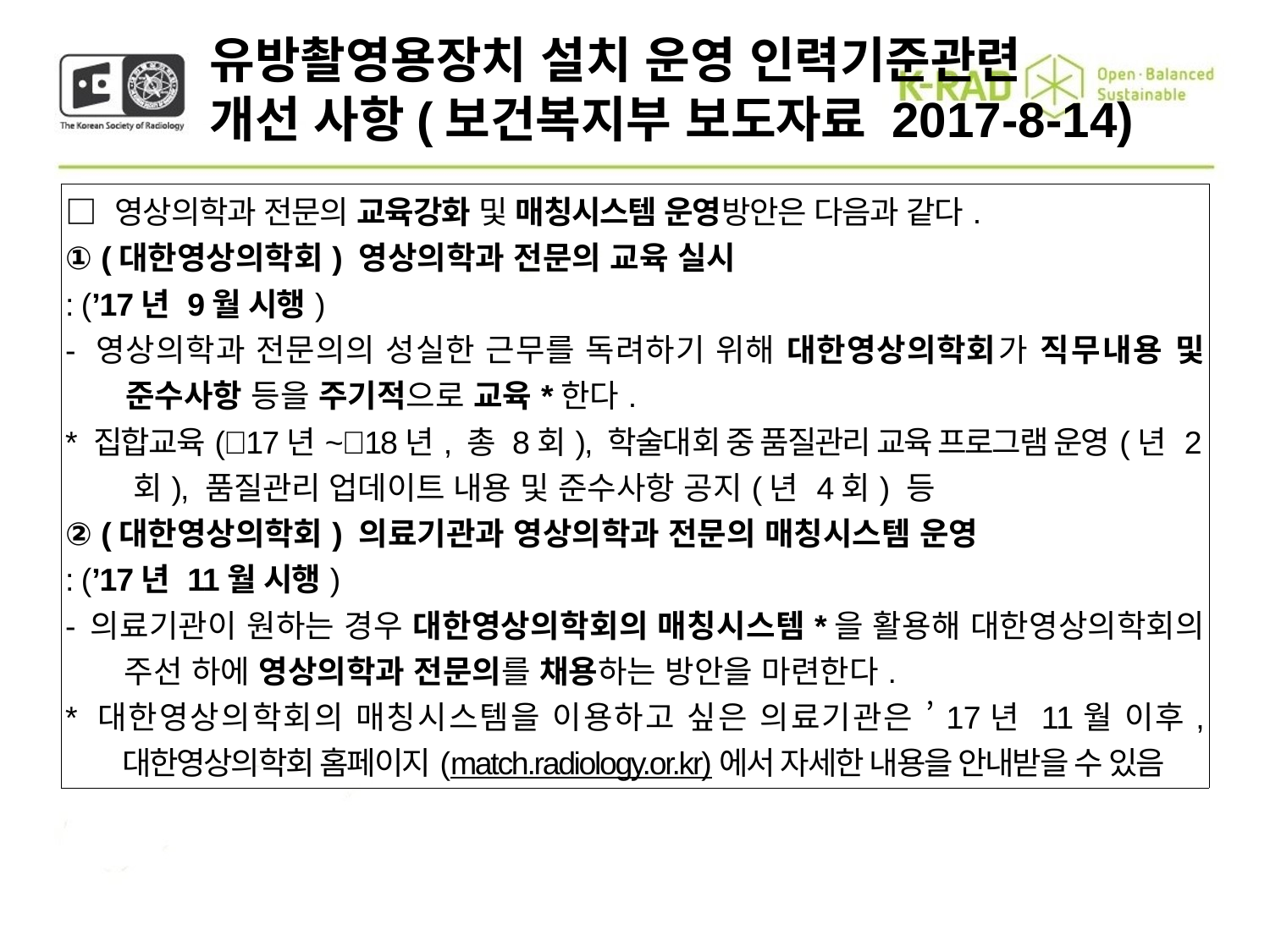

유방촬영용장치 설치 운영 인력기준관련
개선 사항(보건복지부 보도자료 2017-8-14)
| □ 영상의학과 전문의 교육강화 및 매칭시스템 운영방안은 다음과 같다. ① (대한영상의학회) 영상의학과 전문의 교육 실시 : (’17년 9월 시행) - 영상의학과 전문의의 성실한 근무를 독려하기 위해 대한영상의학회가 직무내용 및 준수사항 등을 주기적으로 교육\*한다. \* 집합교육(󰡑17년~󰡑18년, 총 8회), 학술대회 중 품질관리 교육 프로그램 운영(년 2회), 품질관리 업데이트 내용 및 준수사항 공지(년 4회) 등 ② (대한영상의학회) 의료기관과 영상의학과 전문의 매칭시스템 운영 : (’17년 11월 시행) - 의료기관이 원하는 경우 대한영상의학회의 매칭시스템\*을 활용해 대한영상의학회의 주선 하에 영상의학과 전문의를 채용하는 방안을 마련한다. \* 대한영상의학회의 매칭시스템을 이용하고 싶은 의료기관은 ’17년 11월 이후, 대한영상의학회 홈페이지(match.radiology.or.kr)에서 자세한 내용을 안내받을 수 있음 |
| --- |